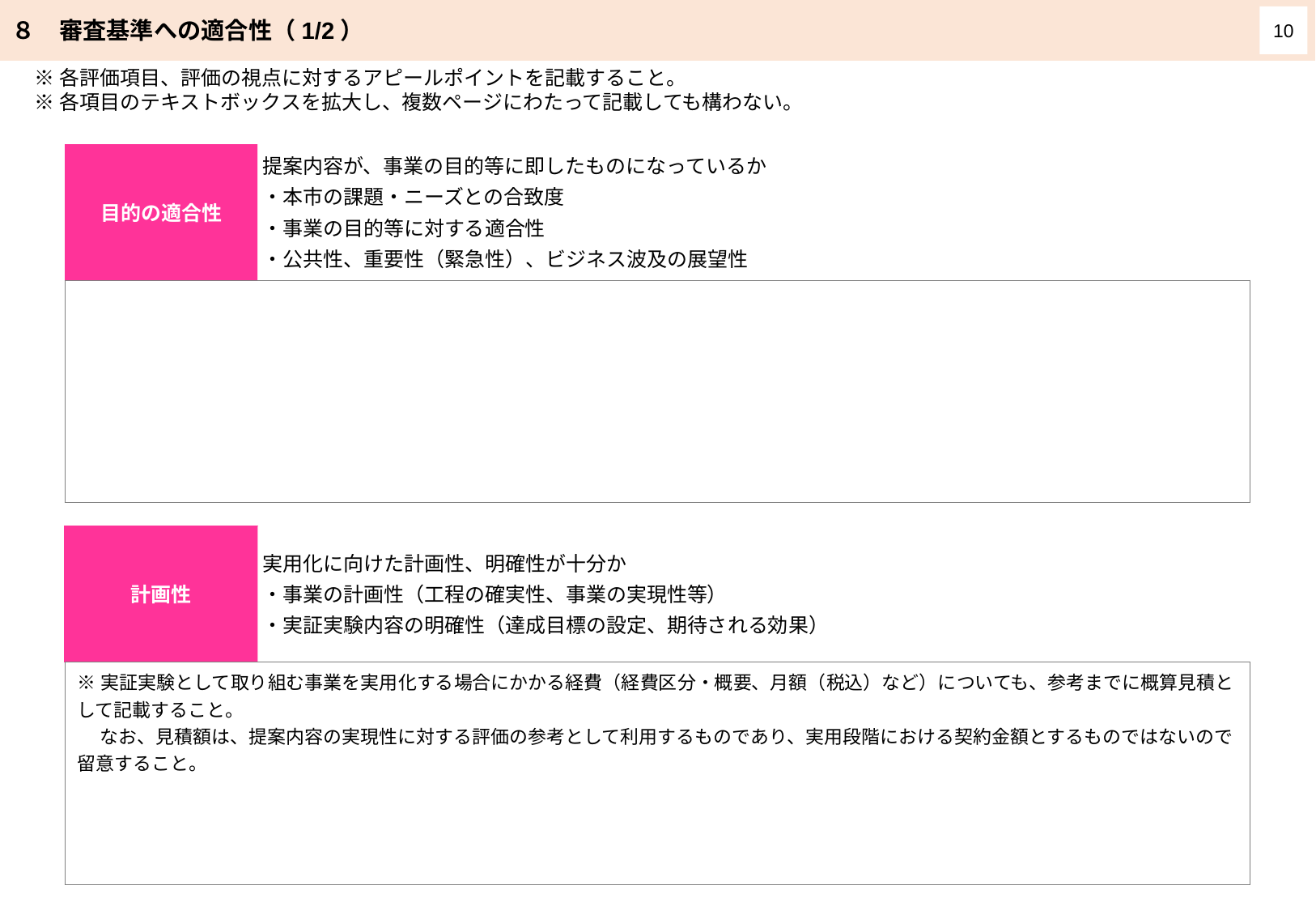

８　審査基準への適合性（1/2）
10
※各評価項目、評価の視点に対するアピールポイントを記載すること。
※各項目のテキストボックスを拡大し、複数ページにわたって記載しても構わない。
目的の適合性
提案内容が、事業の目的等に即したものになっているか
・本市の課題・ニーズとの合致度
・事業の目的等に対する適合性
・公共性、重要性（緊急性）、ビジネス波及の展望性
|  |
| --- |
計画性
実用化に向けた計画性、明確性が十分か
・事業の計画性（工程の確実性、事業の実現性等）
・実証実験内容の明確性（達成目標の設定、期待される効果）
| ※実証実験として取り組む事業を実用化する場合にかかる経費（経費区分・概要、月額（税込）など）についても、参考までに概算見積として記載すること。 　 なお、見積額は、提案内容の実現性に対する評価の参考として利用するものであり、実用段階における契約金額とするものではないので留意すること。 |
| --- |